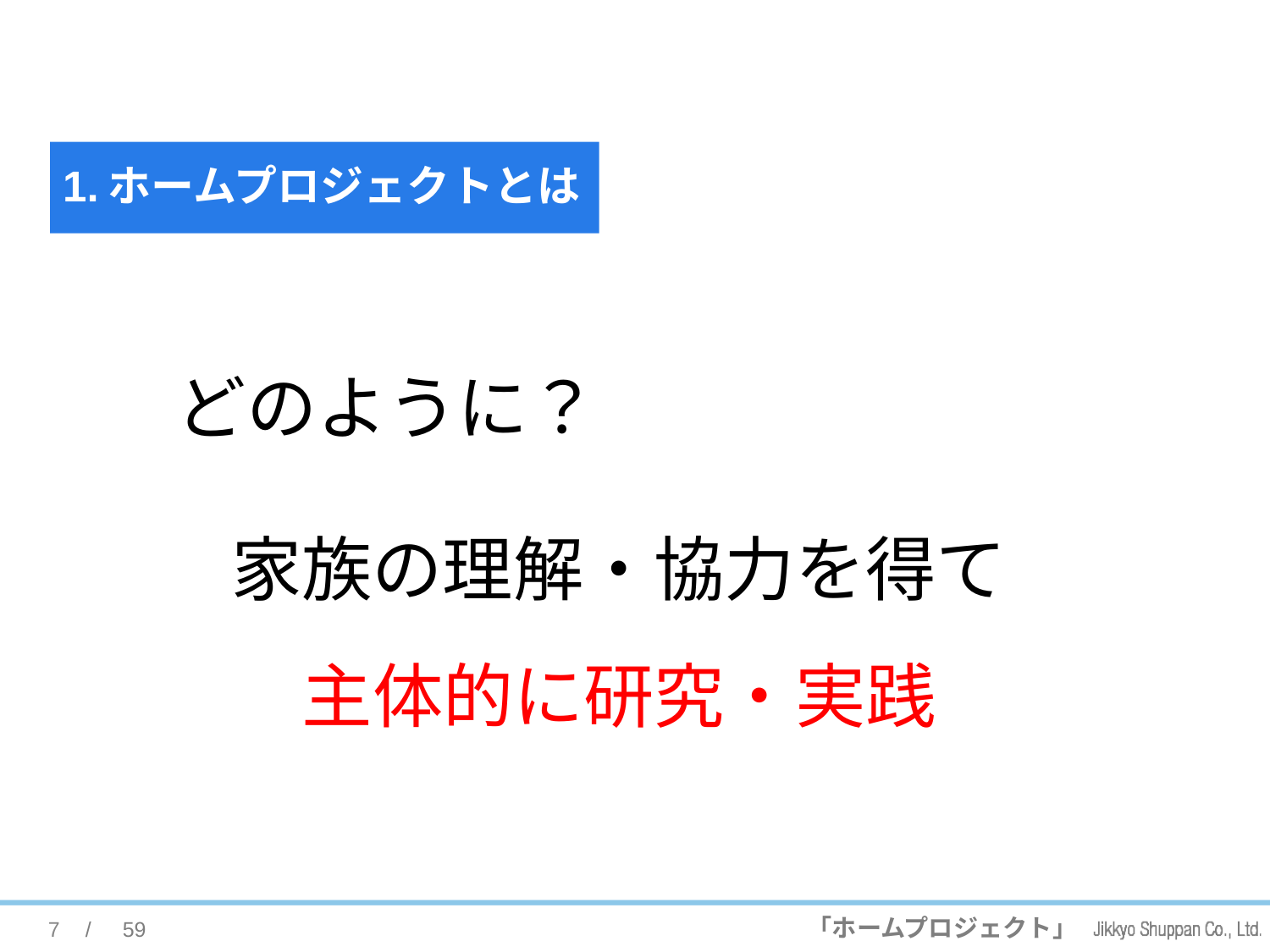

#
1.ホームプロジェクトとは
どのように？

家族の理解・協力を得て
主体的に研究・実践

7